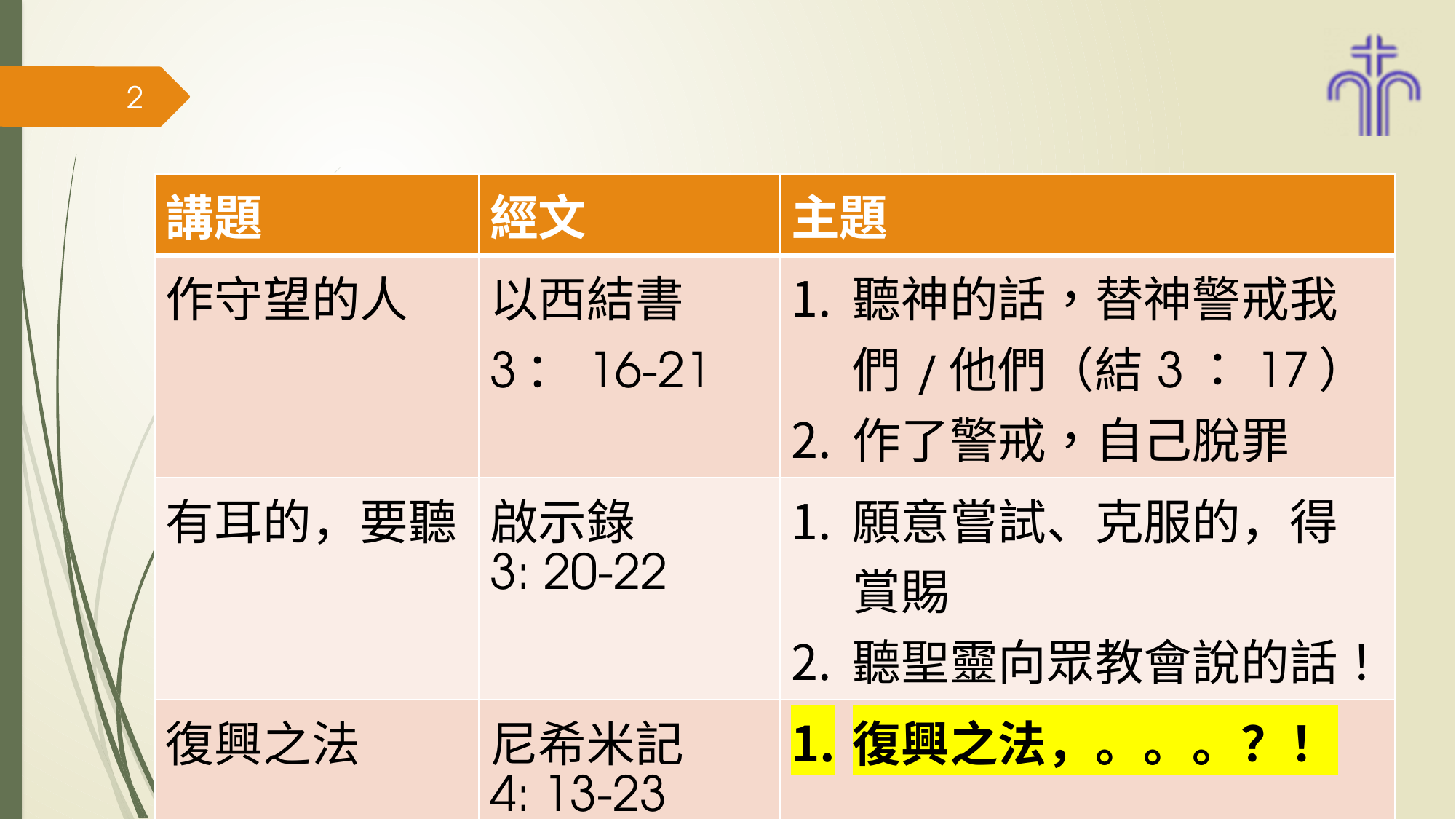

#
2
| 講題 | 經文 | 主題 |
| --- | --- | --- |
| 作守望的人 | 以西結書 3：16-21 | 聽神的話，替神警戒我們/他們（結3：17） 作了警戒，自己脫罪 |
| 有耳的，要聽 | 啟示錄 3: 20-22 | 願意嘗試、克服的，得賞賜 聽聖靈向眾教會說的話！ |
| 復興之法 | 尼希米記 4: 13-23 | 復興之法，。。。？！ |